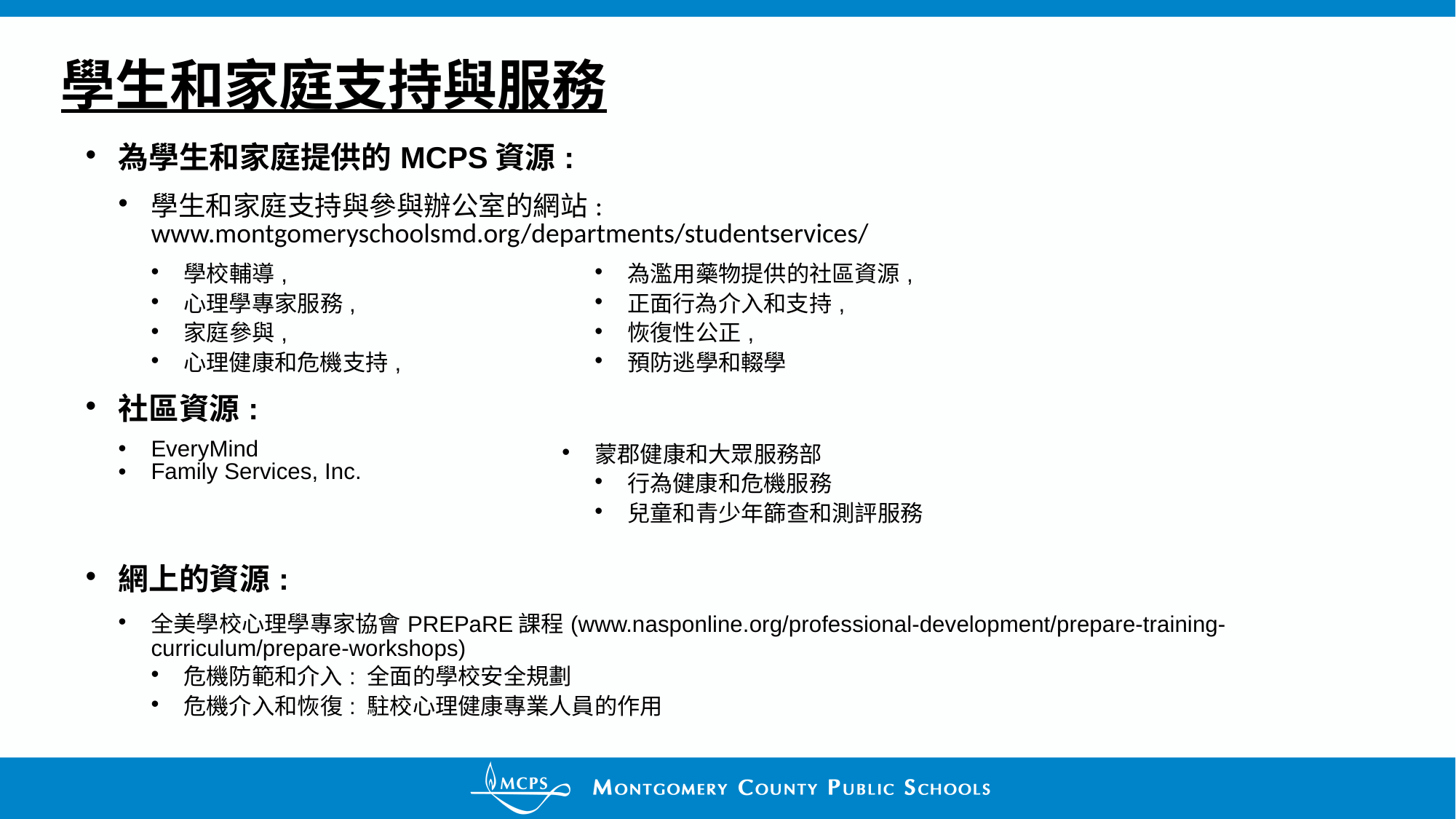

# 學生和家庭支持與服務
| 為學生和家庭提供的MCPS資源: |  |
| --- | --- |
| 學生和家庭支持與參與辦公室的網站: www.montgomeryschoolsmd.org/departments/studentservices/ |  |
| 學校輔導, 心理學專家服務, 家庭參與, 心理健康和危機支持, | 為濫用藥物提供的社區資源, 正面行為介入和支持, 恢復性公正, 預防逃學和輟學 |
| 社區資源: |  |
| EveryMind Family Services, Inc. | 蒙郡健康和大眾服務部 行為健康和危機服務 兒童和青少年篩查和測評服務 |
| 網上的資源: |  |
| 全美學校心理學專家協會PREPaRE課程(www.nasponline.org/professional-development/prepare-training-curriculum/prepare-workshops) 危機防範和介入: 全面的學校安全規劃 危機介入和恢復: 駐校心理健康專業人員的作用 |  |